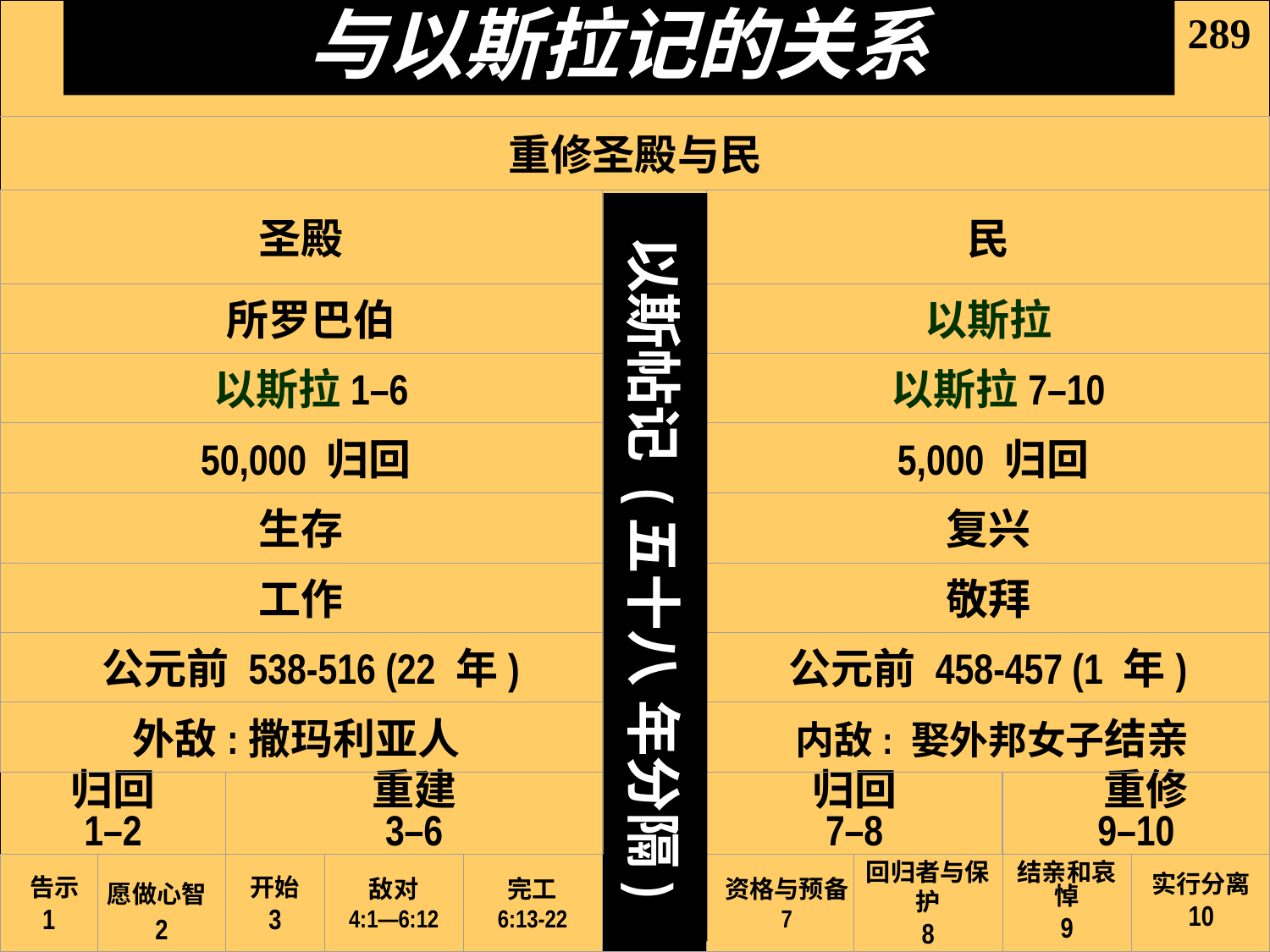

与以斯拉记的关系
289

重修圣殿与民

圣殿

民
以斯帖记 (五十八 年分隔)

 所罗巴伯

以斯拉

 以斯拉1–6

 以斯拉7–10

 50,000 归回

 5,000 归回

生存

复兴

工作

敬拜

 公元前 538-516 (22 年)

公元前 458-457 (1 年)

外敌:撒玛利亚人

 内敌: 娶外邦女子结亲

归回
1–2

重建
3–6

归回
7–8

 重修
9–10

 告示
1

愿做心智
2

开始
3

敌对
4:1—6:12

完工
6:13-22

资格与预备
7

回归者与保护
8

结亲和哀悼
9

实行分离
10